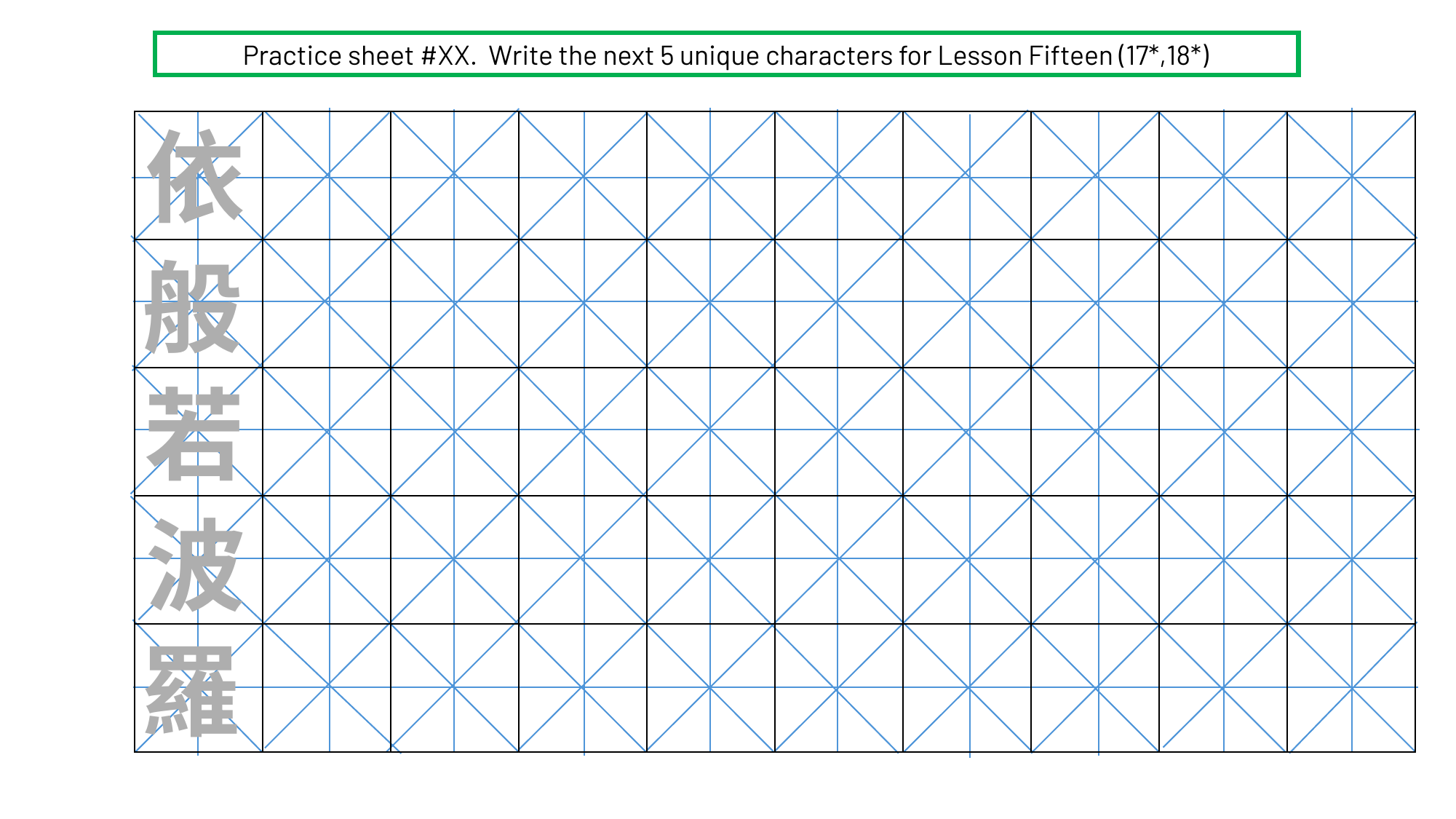

Practice sheet #XX.  Write the next 5 unique characters for Lesson Fifteen (17*,18*)

依
|  |  |  |  |  |  |  |  |  |  |
| --- | --- | --- | --- | --- | --- | --- | --- | --- | --- |
|  |  |  |  |  |  |  |  |  |  |
|  |  |  |  |  |  |  |  |  |  |
|  |  |  |  |  |  |  |  |  |  |
|  |  |  |  |  |  |  |  |  |  |

般
若
波
羅